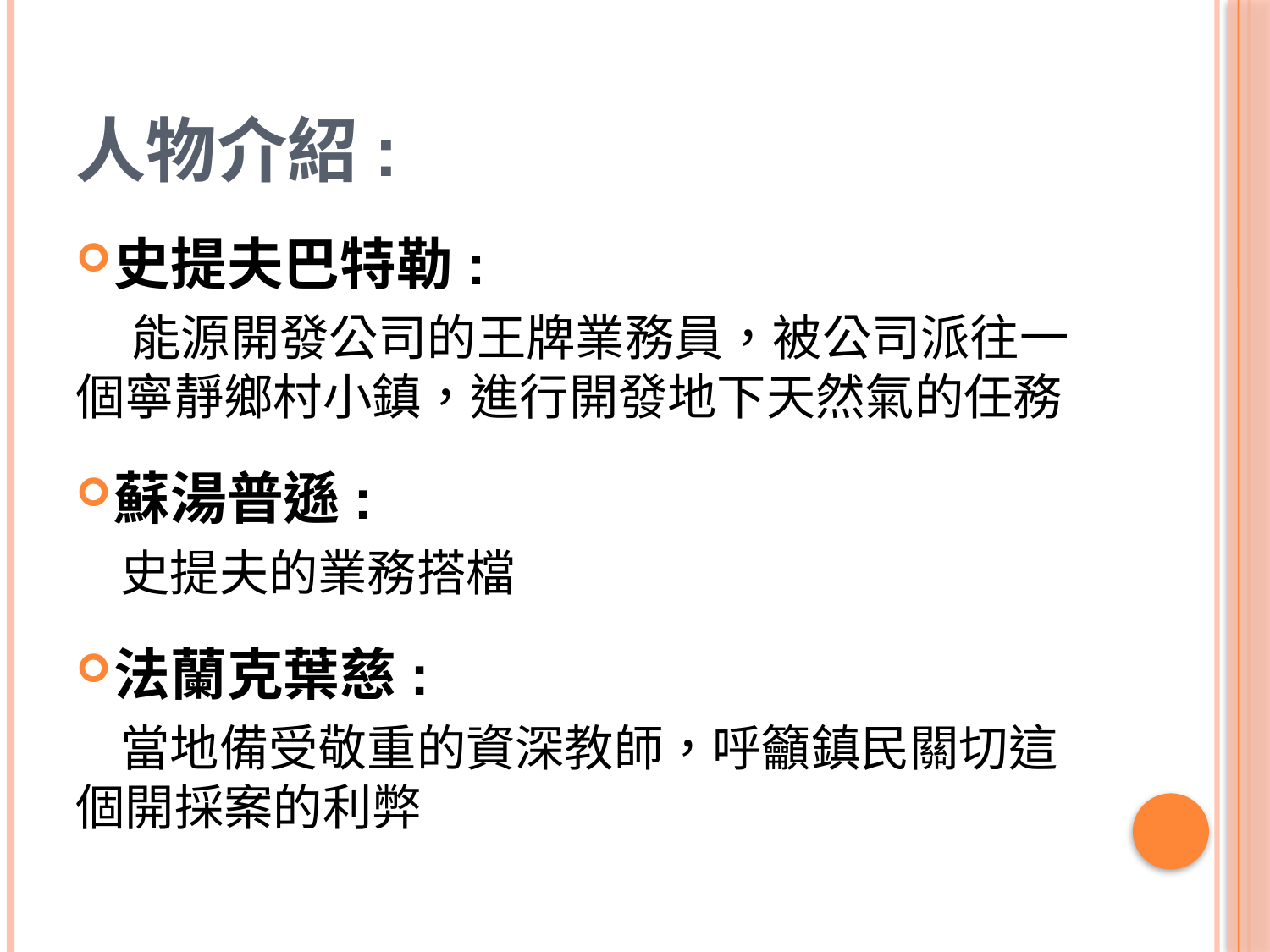

# 人物介紹:
史提夫巴特勒:
    能源開發公司的王牌業務員，被公司派往一個寧靜鄉村小鎮，進行開發地下天然氣的任務

蘇湯普遜:
   史提夫的業務搭檔

法蘭克葉慈:
   當地備受敬重的資深教師，呼籲鎮民關切這個開採案的利弊